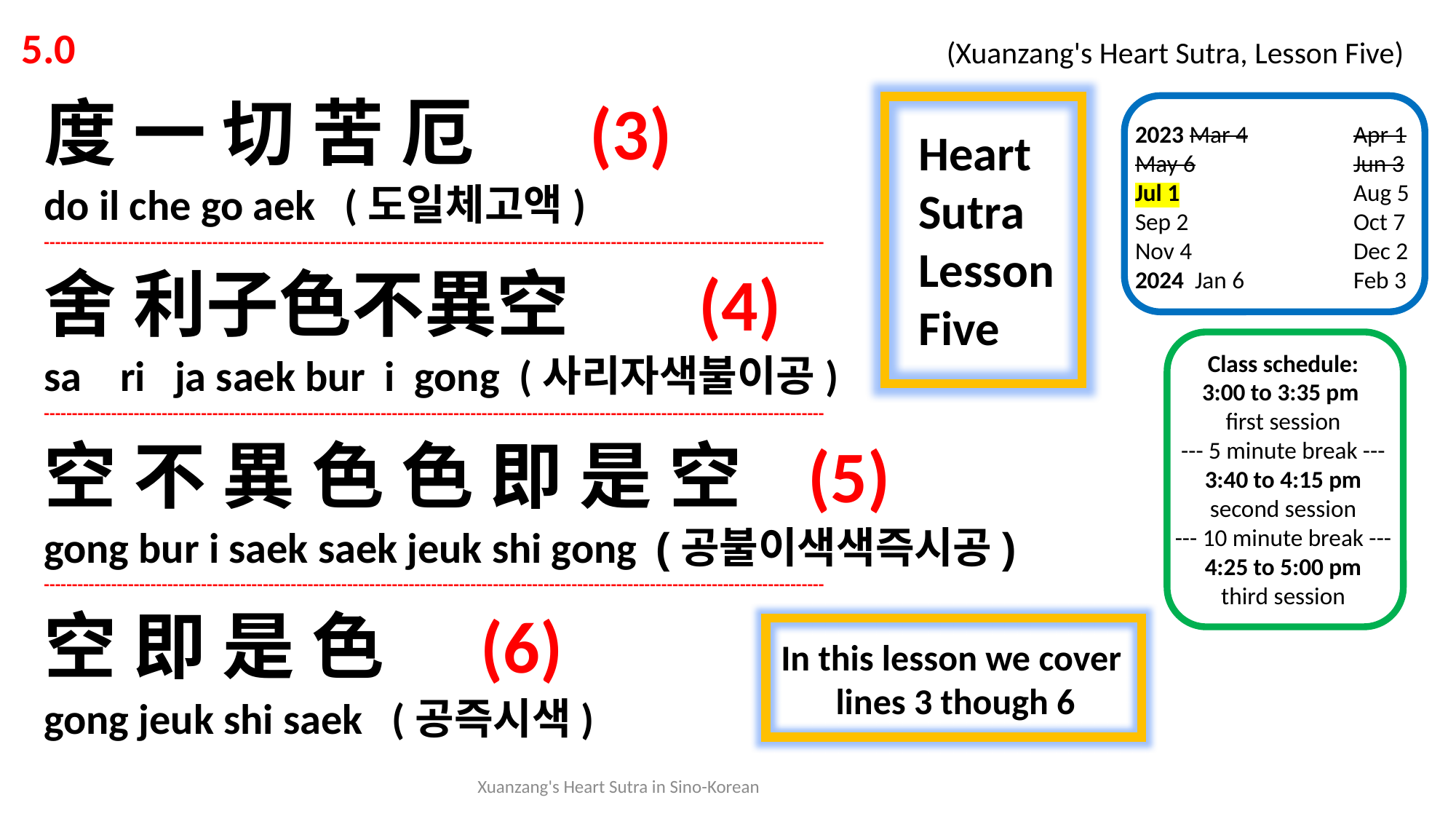

5.0  			  			                            (Xuanzang's Heart Sutra, Lesson Five)
度 一 切 苦 厄		(3)
do il che go aek   (도일체고액)
-------------------------------------------------------------------------------------------------------------------------------------------
舍 利子色不異空		(4)
sa    ri   ja saek bur  i  gong  (사리자색불이공)
-------------------------------------------------------------------------------------------------------------------------------------------
空 不 異 色 色 即 是 空	(5)
gong bur i saek saek jeuk shi gong  (공불이색색즉시공)
-------------------------------------------------------------------------------------------------------------------------------------------
空 即 是 色	(6)
gong jeuk shi saek   (공즉시색)

2023 Mar 4	Apr 1
May 6		Jun 3
Jul 1		Aug 5
Sep 2		Oct 7
Nov 4		Dec 2
2024  Jan 6	Feb 3
Heart
Sutra
Lesson
Five

Class schedule:
3:00 to 3:35 pm
first session
--- 5 minute break ---
3:40 to 4:15 pm
second session
--- 10 minute break ---
4:25 to 5:00 pm
third session

In this lesson we cover
lines 3 though 6
Xuanzang's Heart Sutra in Sino-Korean